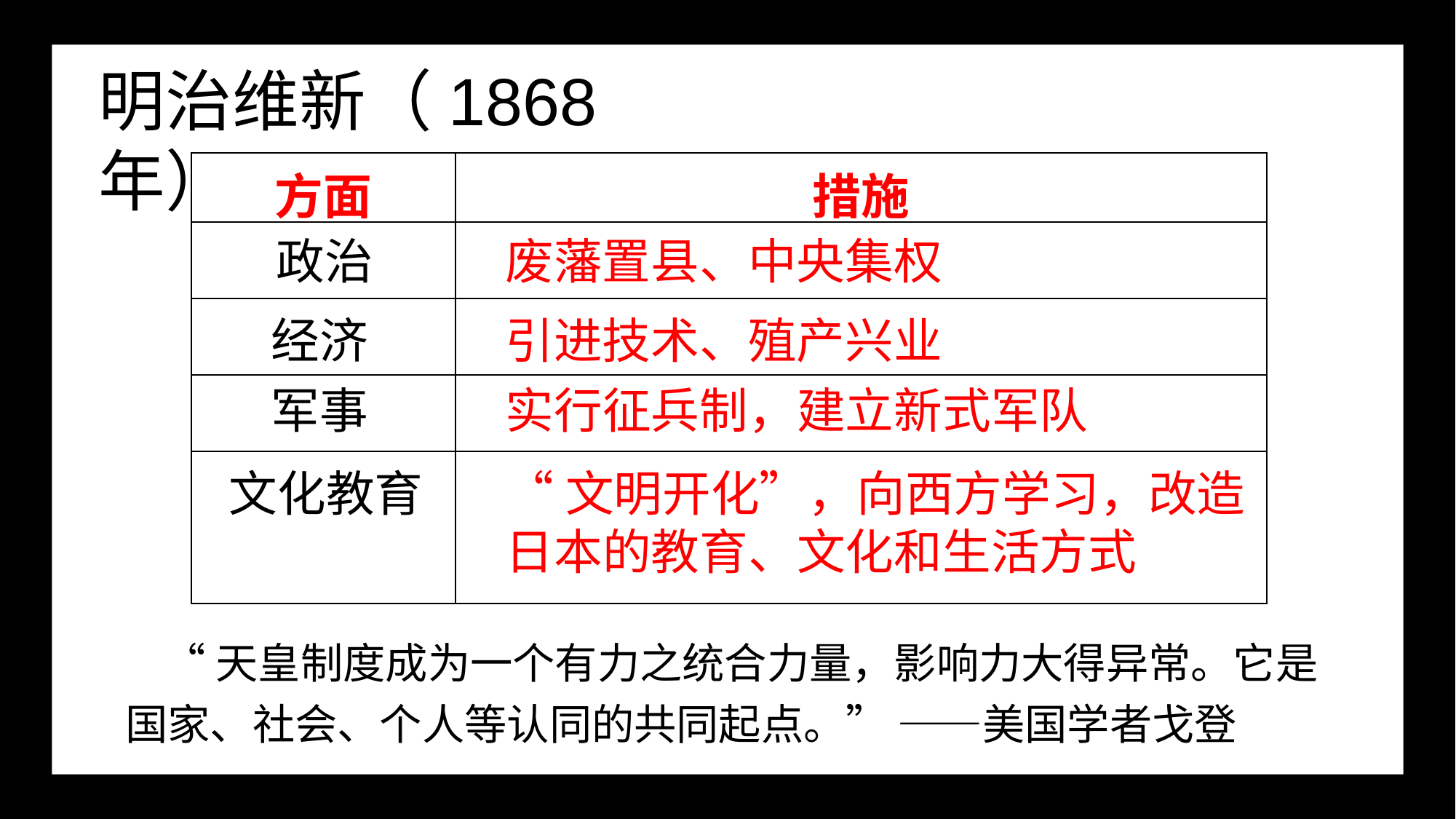

明治维新（1868年）
| 方面 | 措施 |
| --- | --- |
|  |  |
|  |  |
|  |  |
|  |  |
政治
废藩置县、中央集权
经济
引进技术、殖产兴业
军事
实行征兵制，建立新式军队
文化教育
“文明开化”，向西方学习，改造日本的教育、文化和生活方式
    “天皇制度成为一个有力之统合力量，影响力大得异常。它是国家、社会、个人等认同的共同起点。” ——美国学者戈登